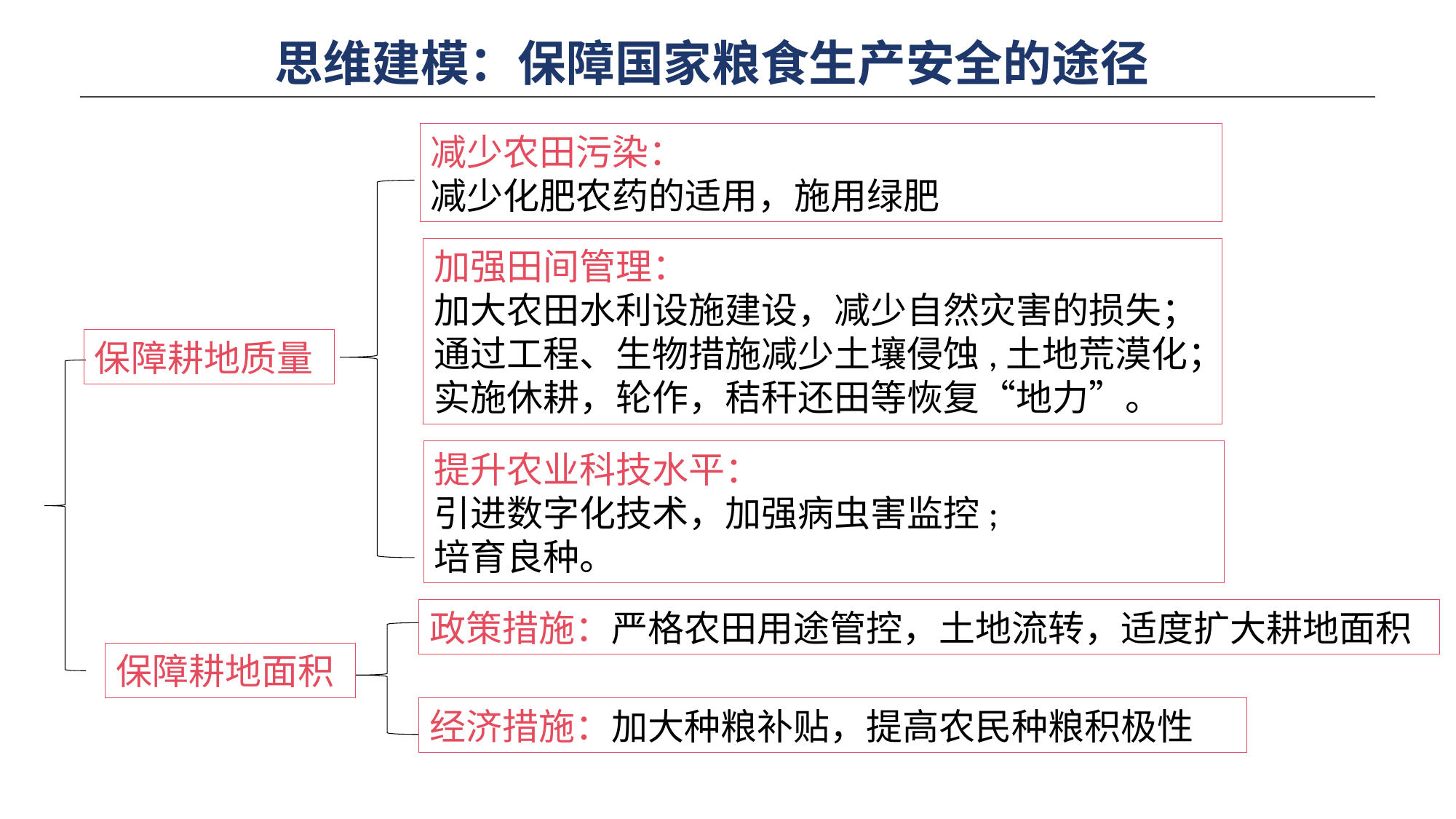

思维建模：保障国家粮食生产安全的途径
减少农田污染：
减少化肥农药的适用，施用绿肥

加强田间管理：
加大农田水利设施建设，减少自然灾害的损失；
通过工程、生物措施减少土壤侵蚀,土地荒漠化；
实施休耕，轮作，秸秆还田等恢复“地力”。
保障耕地质量
提升农业科技水平：
引进数字化技术，加强病虫害监控;
培育良种。
政策措施：严格农田用途管控，土地流转，适度扩大耕地面积
保障耕地面积
经济措施：加大种粮补贴，提高农民种粮积极性